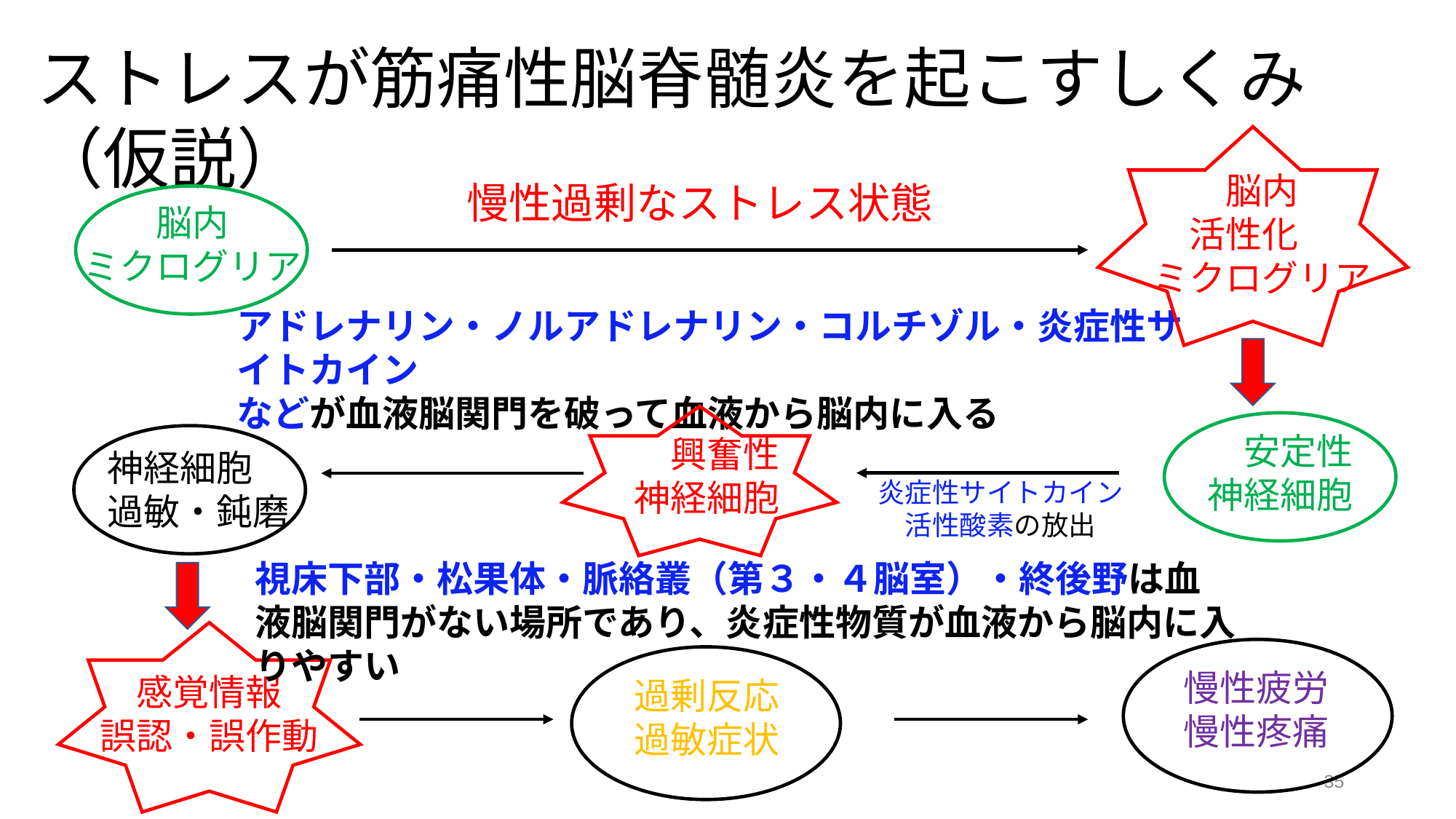

ストレスが筋痛性脳脊髄炎を起こすしくみ（仮説）

　　脳内
　活性化
ミクログリア
慢性過剰なストレス状態

　　脳内
ミクログリア
アドレナリン・ノルアドレナリン・コルチゾル・炎症性サイトカイン
などが血液脳関門を破って血液から脳内に入る

　安定性
神経細胞

神経細胞
過敏・鈍磨
　興奮性
神経細胞
炎症性サイトカイン
　活性酸素の放出
視床下部・松果体・脈絡叢（第３・４脳室）・終後野は血液脳関門がない場所であり、炎症性物質が血液から脳内に入りやすい

慢性疲労
慢性疼痛
　感覚情報
誤認・誤作動
過剰反応
過敏症状

35